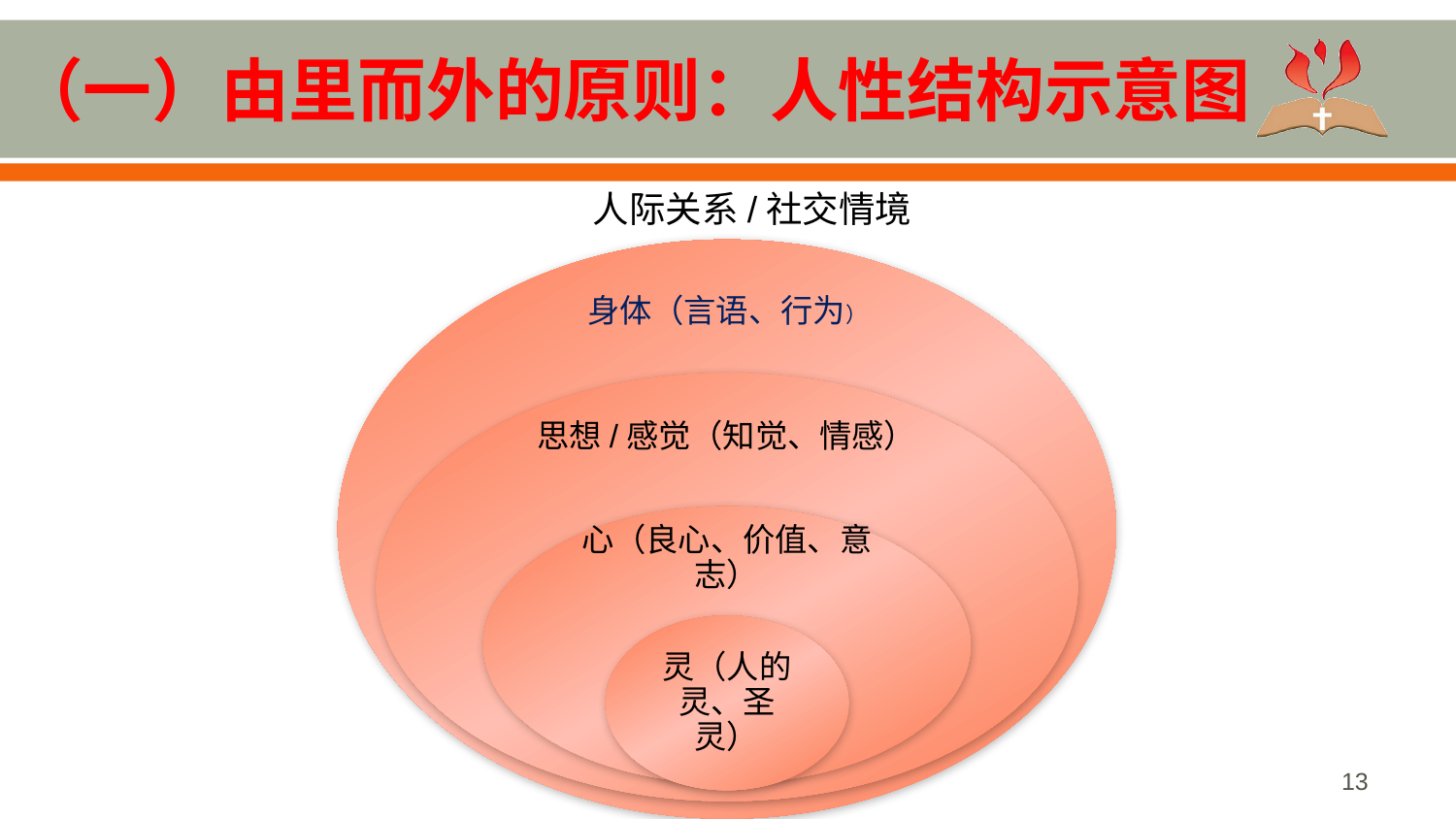

# （一）由里而外的原则：人性结构示意图
人际关系/社交情境
身体（言语、行为）
思想/感觉（知觉、情感）
心（良心、价值、意志）
灵（人的灵、圣灵）
13